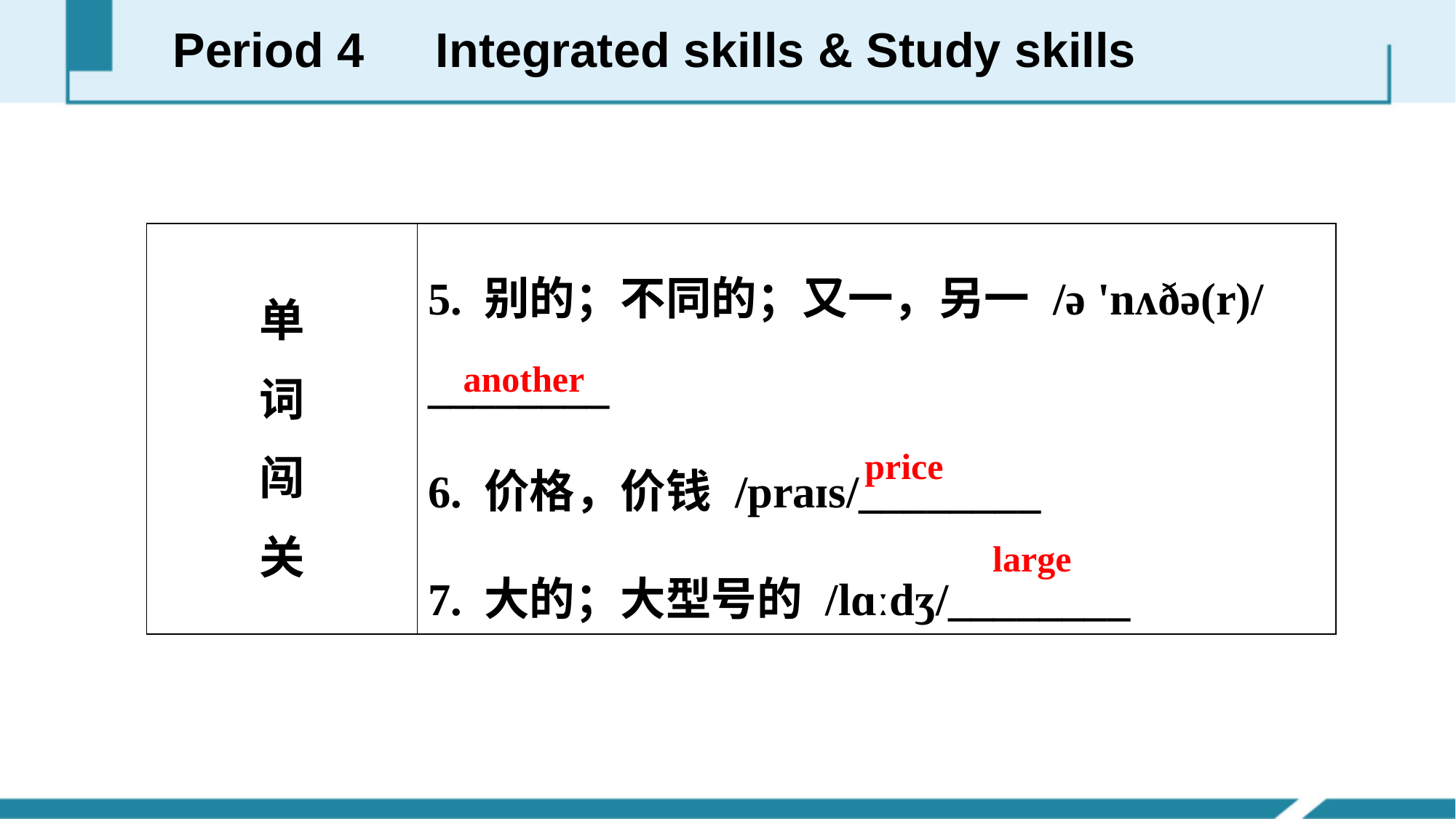

Period 4　Integrated skills & Study skills
| 单 词 闯 关 | 5. 别的；不同的；又一，另一 /ə 'nʌðə(r)/ \_\_\_\_\_\_\_\_ 6. 价格，价钱 /praɪs/\_\_\_\_\_\_\_\_ 7. 大的；大型号的 /lɑːdʒ/\_\_\_\_\_\_\_\_ |
| --- | --- |

another
price
large